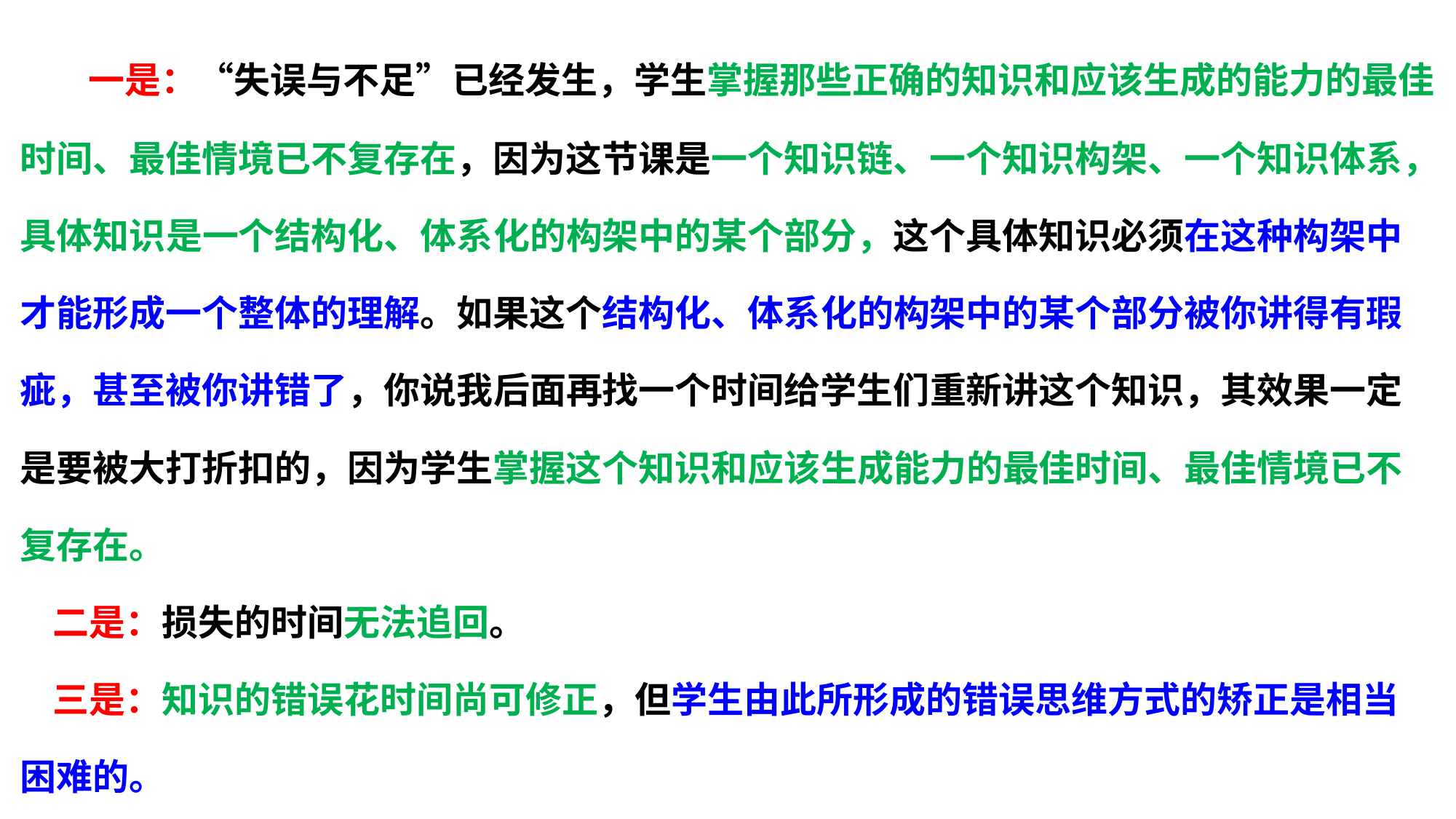

# 一是：“失误与不足”已经发生，学生掌握那些正确的知识和应该生成的能力的最佳时间、最佳情境已不复存在，因为这节课是一个知识链、一个知识构架、一个知识体系，具体知识是一个结构化、体系化的构架中的某个部分，这个具体知识必须在这种构架中才能形成一个整体的理解。如果这个结构化、体系化的构架中的某个部分被你讲得有瑕疵，甚至被你讲错了，你说我后面再找一个时间给学生们重新讲这个知识，其效果一定是要被大打折扣的，因为学生掌握这个知识和应该生成能力的最佳时间、最佳情境已不复存在。 二是：损失的时间无法追回。 三是：知识的错误花时间尚可修正，但学生由此所形成的错误思维方式的矫正是相当困难的。